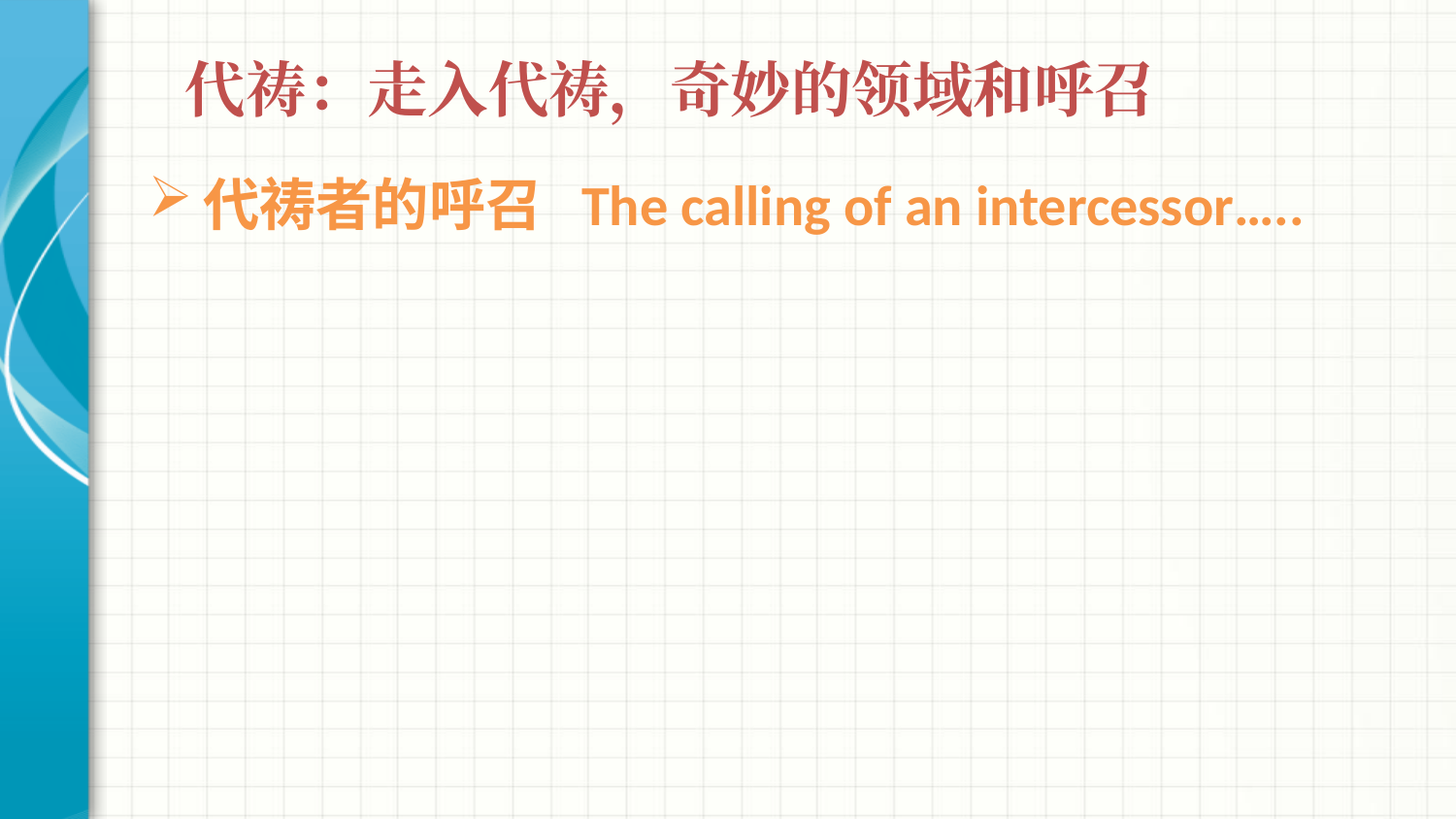

# 代祷：走入代祷，奇妙的领域和呼召

代祷者的呼召  The calling of an intercessor…..